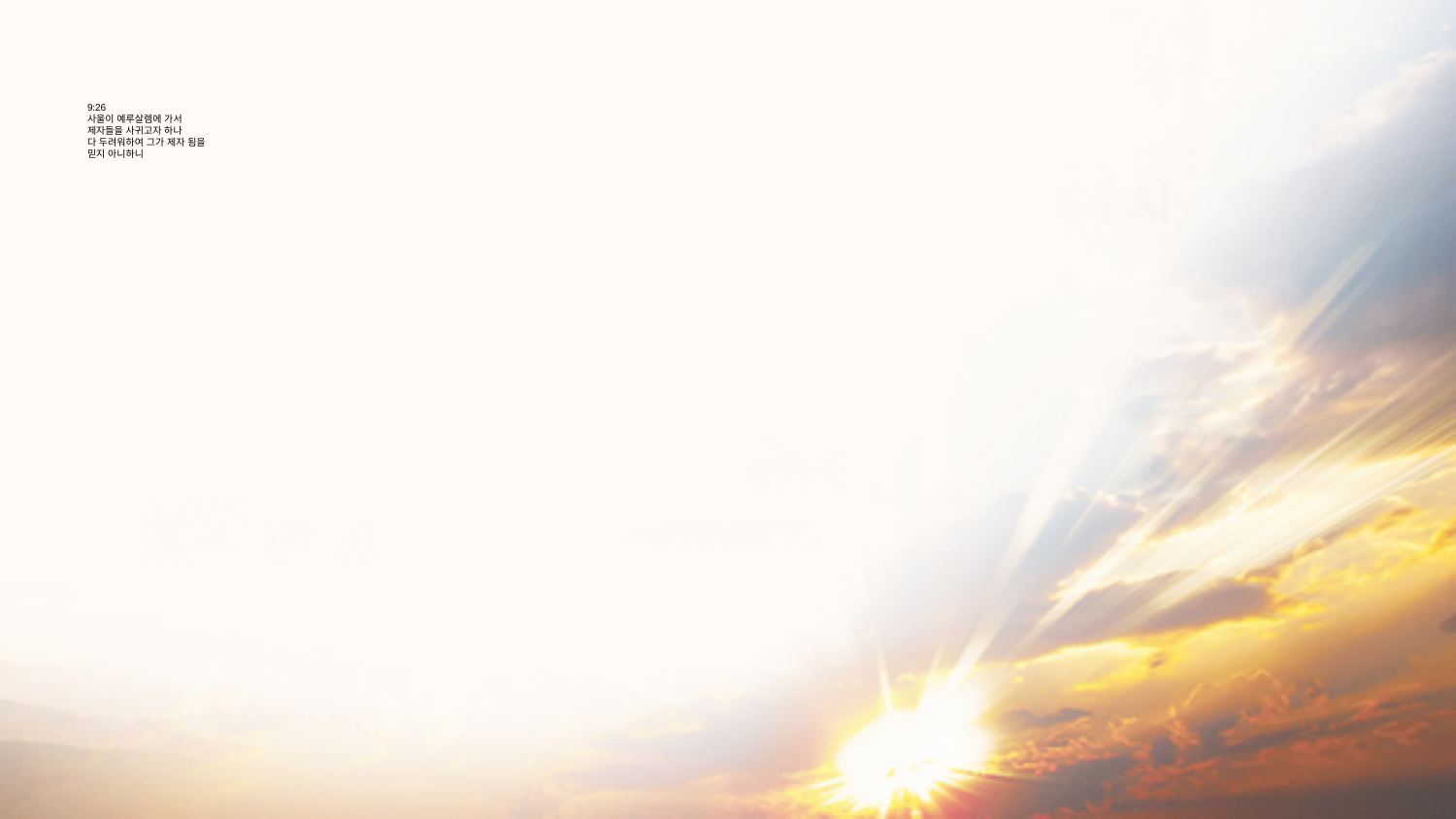

# 9:26 사울이 예루살렘에 가서 제자들을 사귀고자 하나 다 두려워하여 그가 제자 됨을 믿지 아니하니